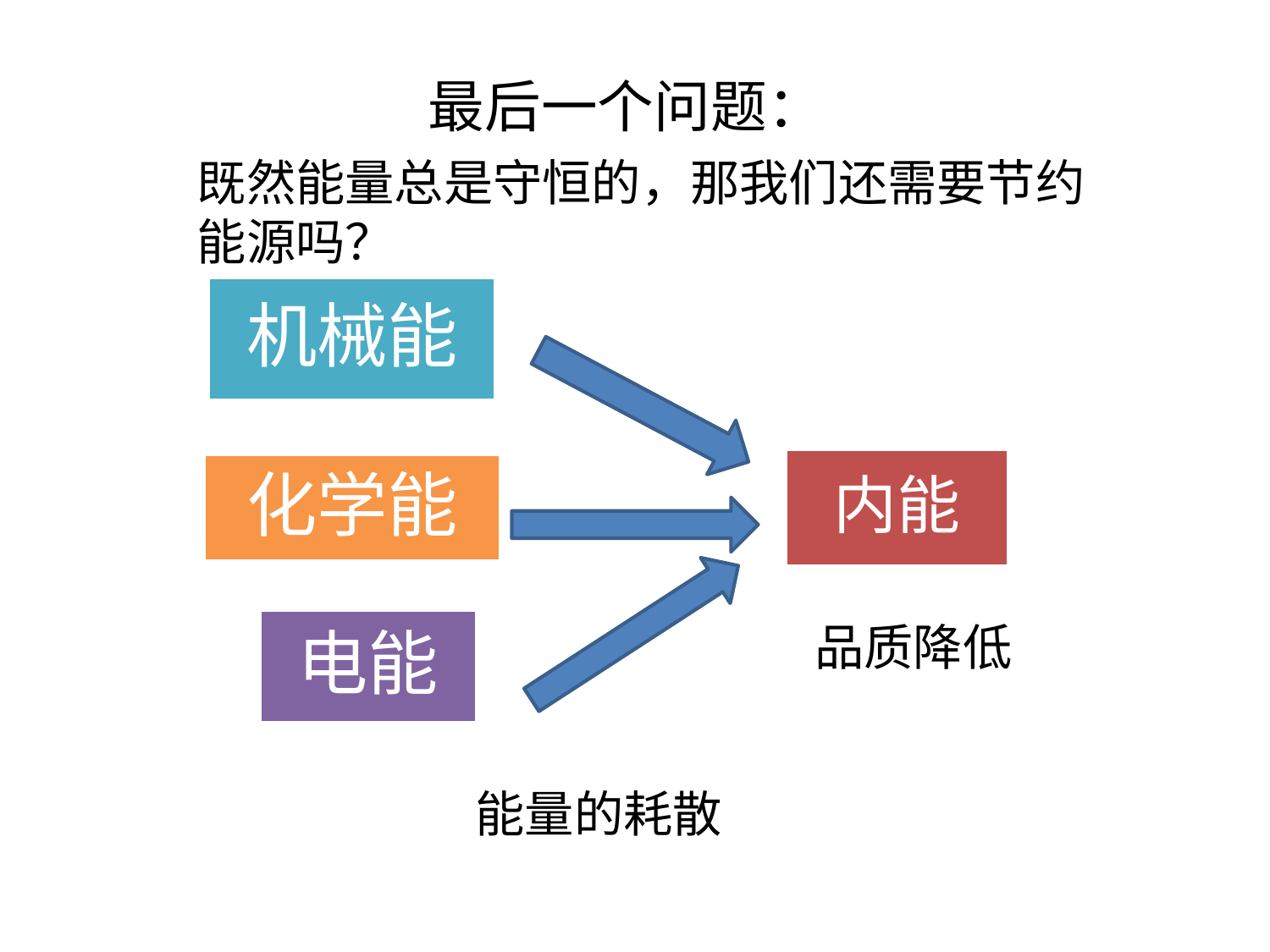

最后一个问题：
既然能量总是守恒的，那我们还需要节约能源吗？
机械能

内能
化学能

品质降低
电能
能量的耗散